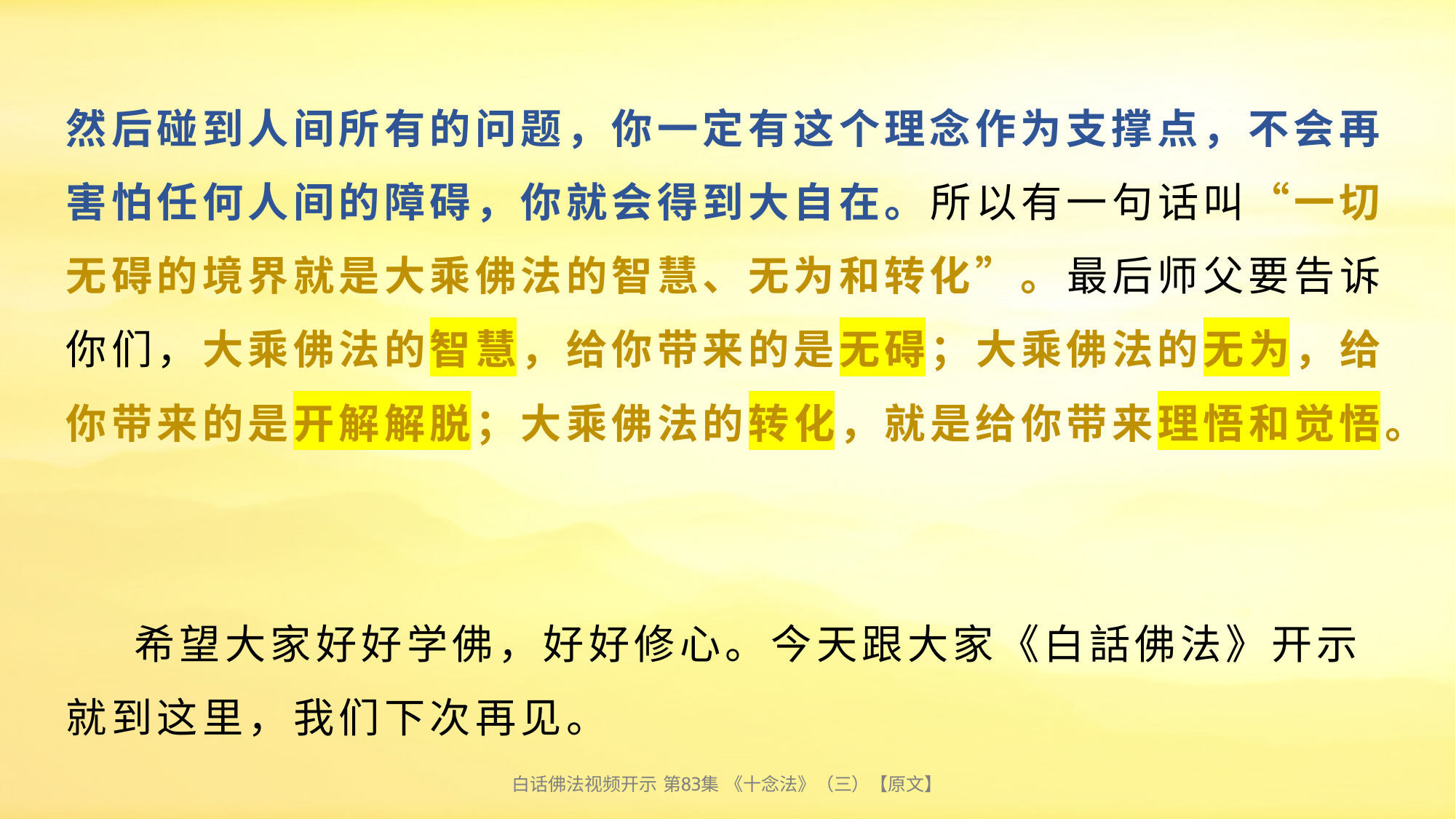

# 然后碰到人间所有的问题，你一定有这个理念作为支撑点，不会再害怕任何人间的障碍，你就会得到大自在。所以有一句话叫“一切无碍的境界就是大乘佛法的智慧、无为和转化”。最后师父要告诉你们，大乘佛法的智慧，给你带来的是无碍；大乘佛法的无为，给你带来的是开解解脱；大乘佛法的转化，就是给你带来理悟和觉悟。 希望大家好好学佛，好好修心。今天跟大家《白話佛法》开示就到这里，我们下次再见。
白话佛法视频开示 第83集 《十念法》（三）【原文】